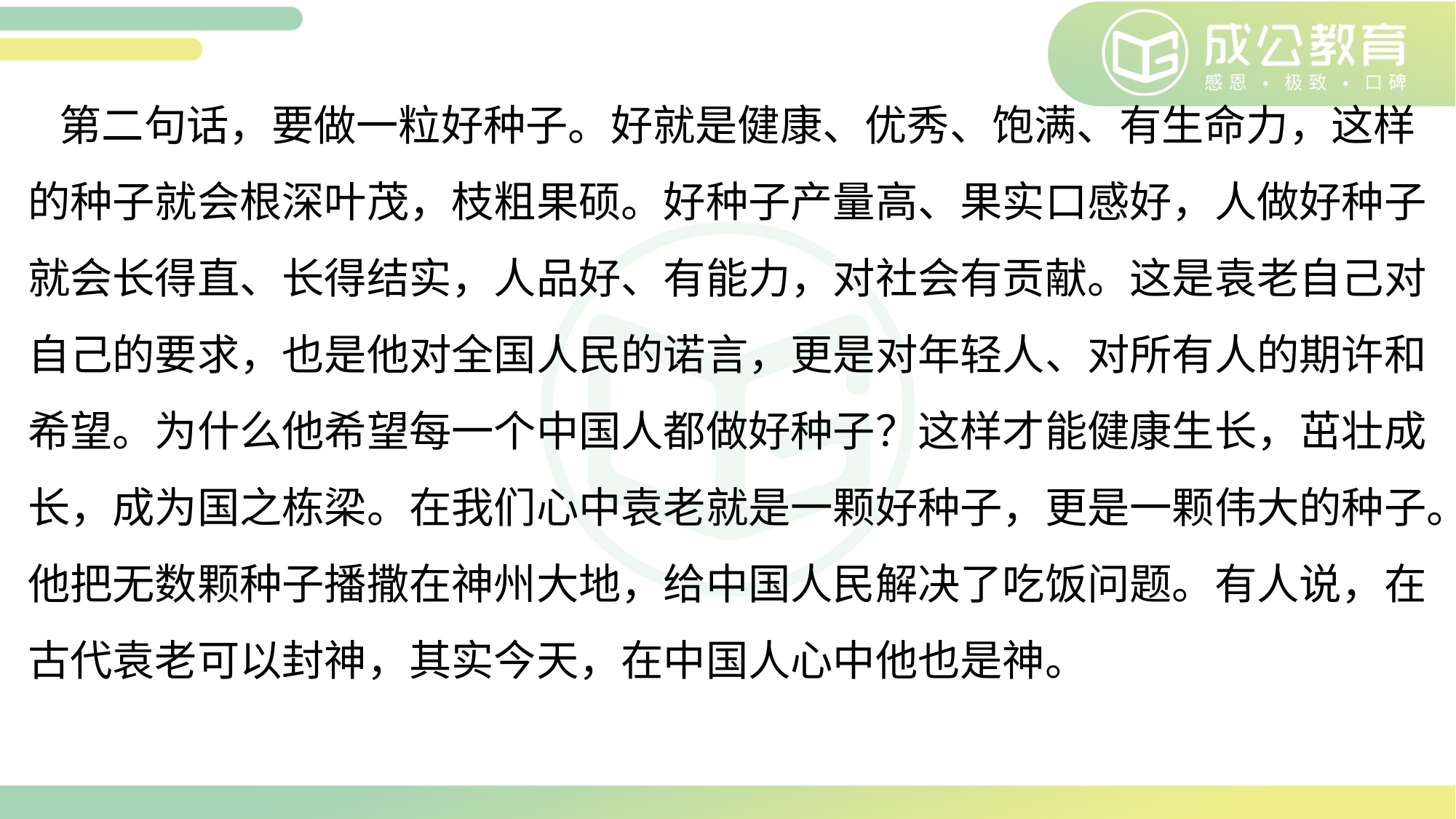

第二句话，要做一粒好种子。好就是健康、优秀、饱满、有生命力，这样的种子就会根深叶茂，枝粗果硕。好种子产量高、果实口感好，人做好种子就会长得直、长得结实，人品好、有能力，对社会有贡献。这是袁老自己对自己的要求，也是他对全国人民的诺言，更是对年轻人、对所有人的期许和希望。为什么他希望每一个中国人都做好种子？这样才能健康生长，茁壮成长，成为国之栋梁。在我们心中袁老就是一颗好种子，更是一颗伟大的种子。他把无数颗种子播撒在神州大地，给中国人民解决了吃饭问题。有人说，在古代袁老可以封神，其实今天，在中国人心中他也是神。